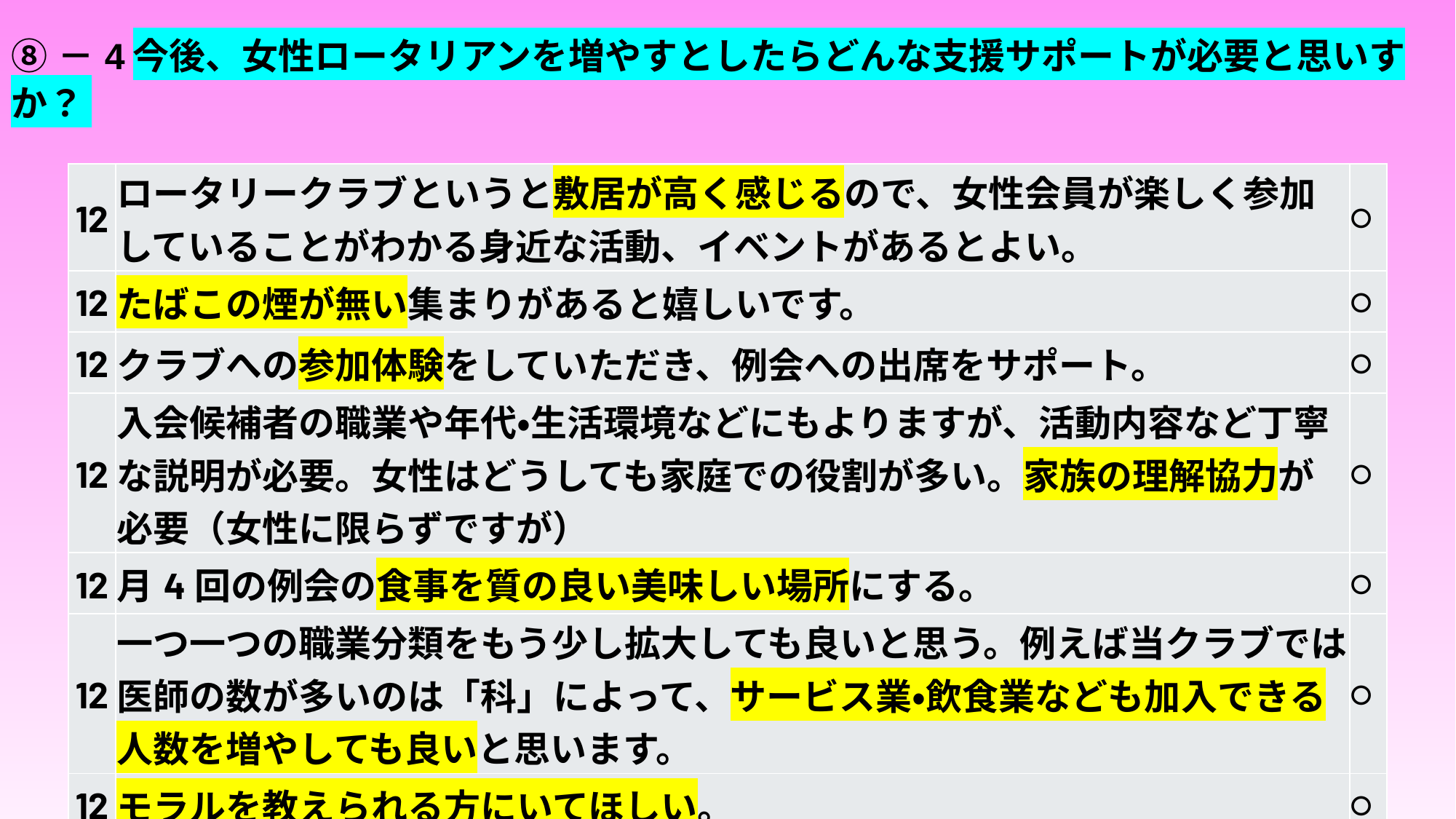

# ⑧－4今後、女性ロータリアンを増やすとしたらどんな支援サポートが必要と思いすか？
| 12 | ロータリークラブというと敷居が高く感じるので、女性会員が楽しく参加していることがわかる身近な活動、イベントがあるとよい。 | 〇 |
| --- | --- | --- |
| 12 | たばこの煙が無い集まりがあると嬉しいです。 | 〇 |
| 12 | クラブへの参加体験をしていただき、例会への出席をサポート。 | 〇 |
| 12 | 入会候補者の職業や年代・生活環境などにもよりますが、活動内容など丁寧な説明が必要。女性はどうしても家庭での役割が多い。家族の理解協力が必要（女性に限らずですが） | 〇 |
| 12 | 月4回の例会の食事を質の良い美味しい場所にする。 | 〇 |
| 12 | 一つ一つの職業分類をもう少し拡大しても良いと思う。例えば当クラブでは医師の数が多いのは「科」によって、サービス業・飲食業なども加入できる人数を増やしても良いと思います。 | 〇 |
| 12 | モラルを教えられる方にいてほしい。 | 〇 |